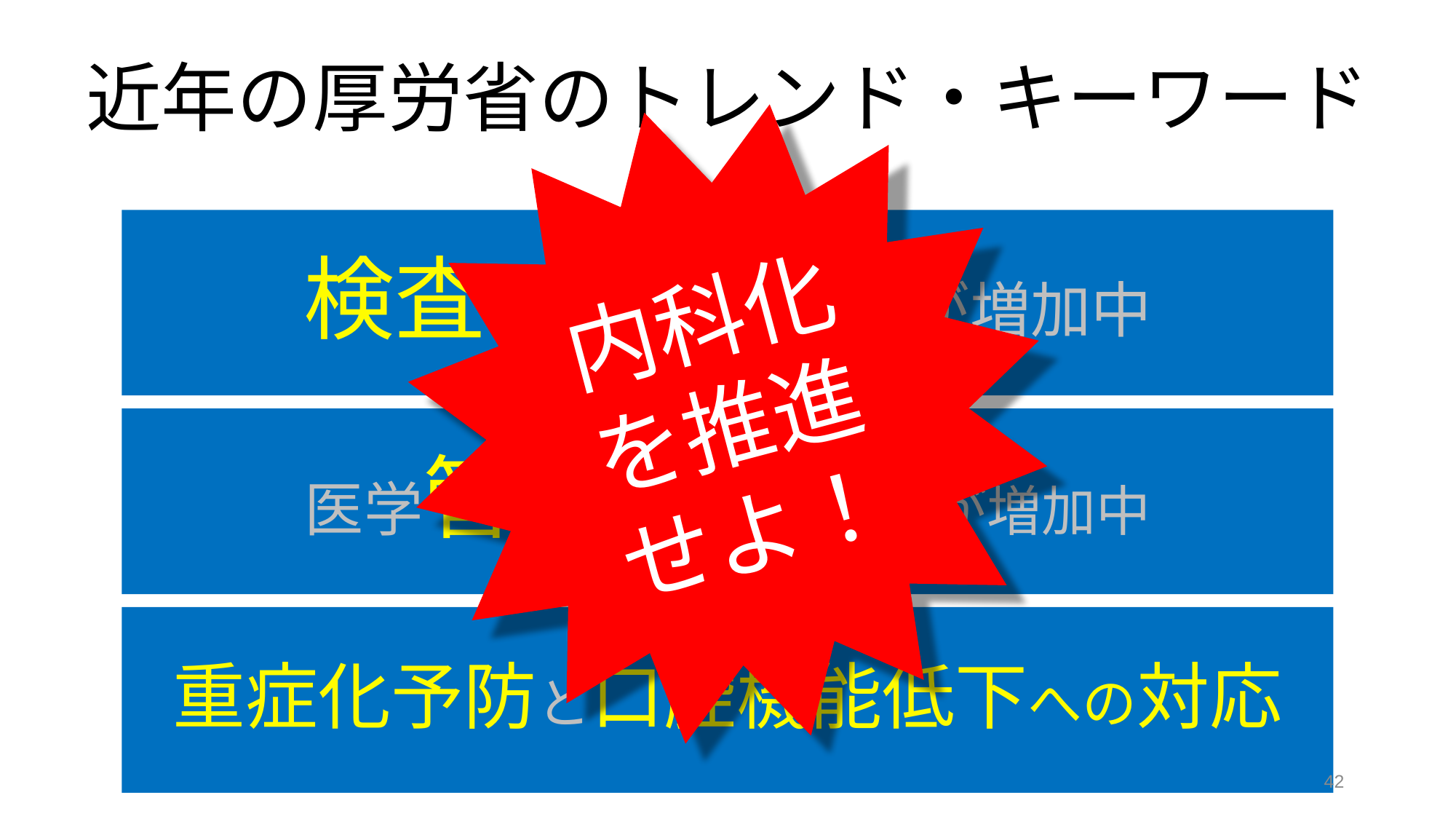

近年の厚労省のトレンド・キーワード
内科化を推進せよ！
検査項目の保険収載が増加中
医学管理の保険医療費が増加中
重症化予防と口腔機能低下への対応
42